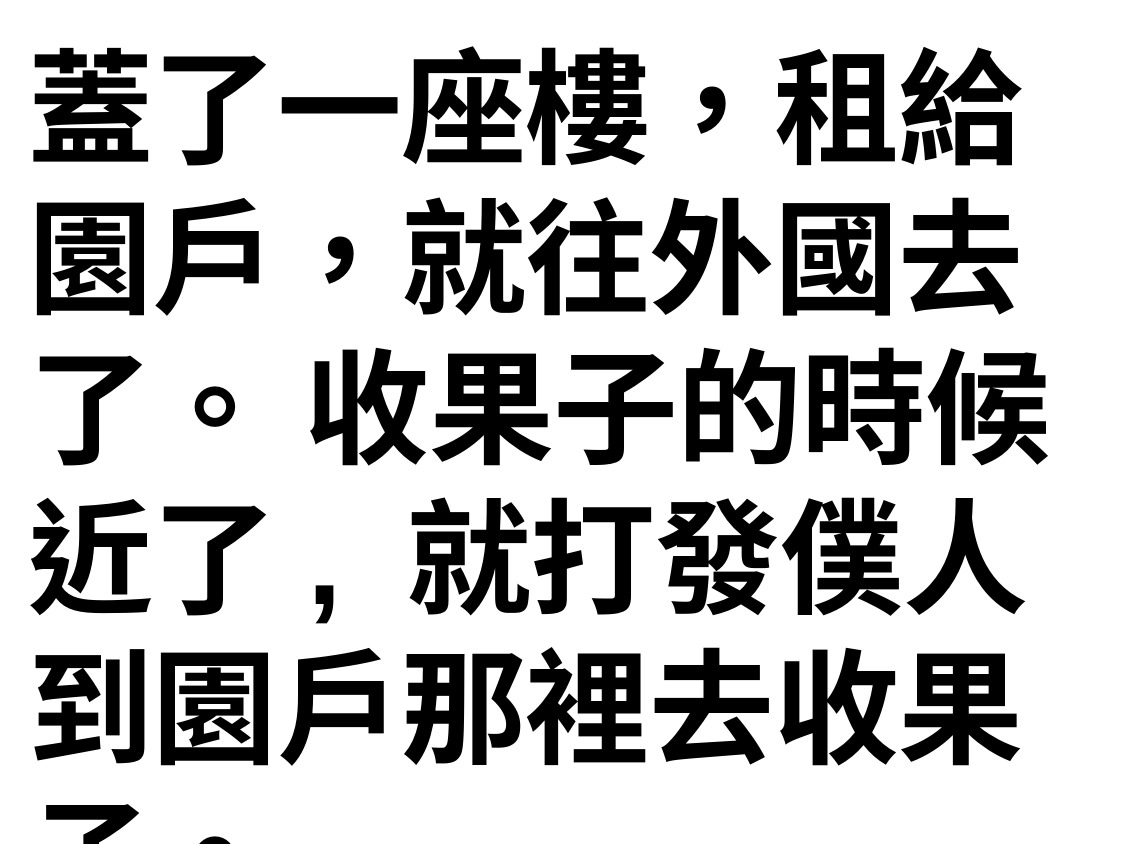

蓋了一座樓，租給園戶，就往外國去了。 收果子的時候近了, 就打發僕人到園戶那裡去收果子。